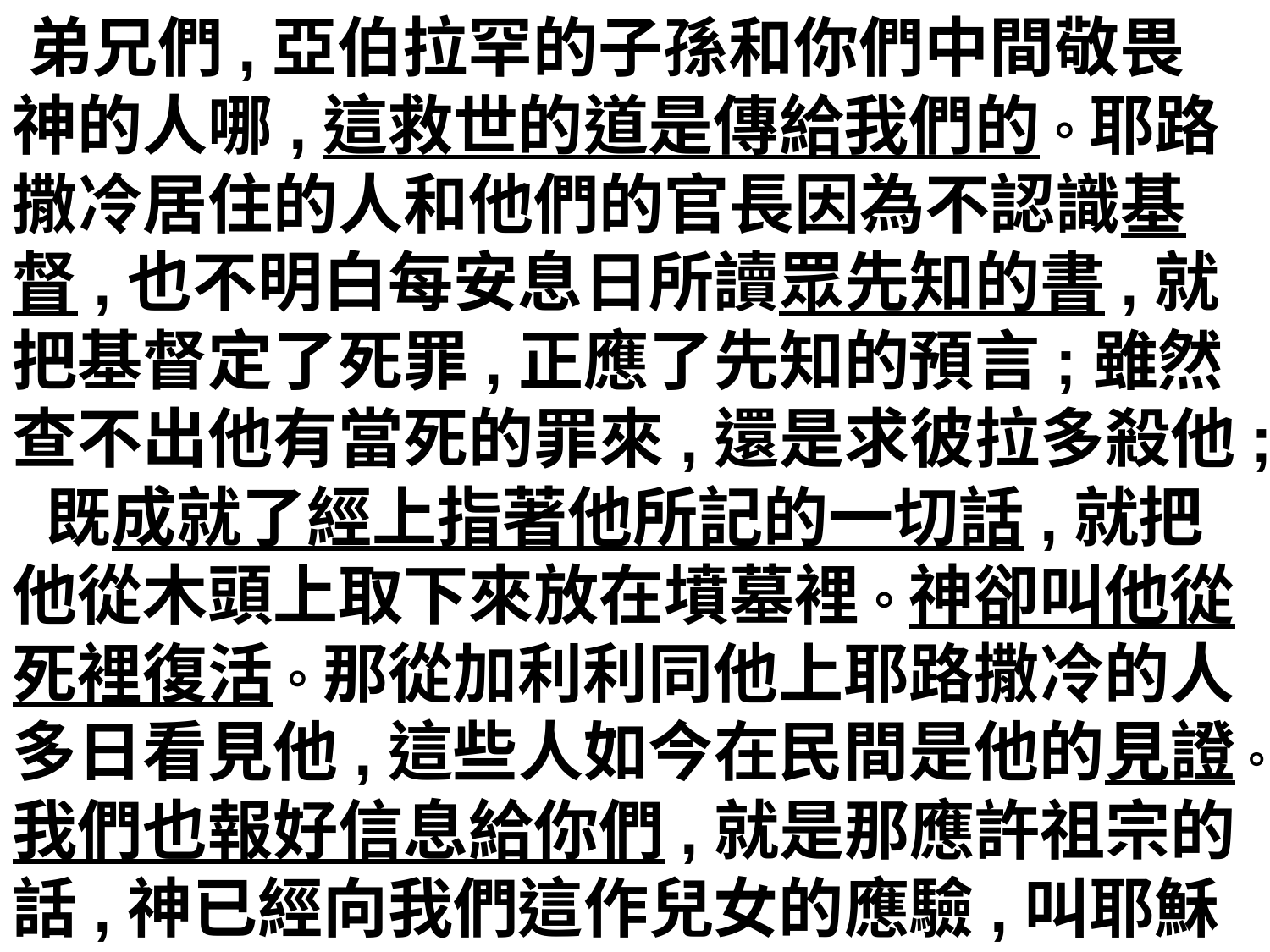

弟兄們,亞伯拉罕的子孫和你們中間敬畏神的人哪,這救世的道是傳給我們的。耶路撒冷居住的人和他們的官長因為不認識基督,也不明白每安息日所讀眾先知的書,就把基督定了死罪,正應了先知的預言;雖然查不出他有當死的罪來,還是求彼拉多殺他; 既成就了經上指著他所記的一切話,就把他從木頭上取下來放在墳墓裡。神卻叫他從死裡復活。那從加利利同他上耶路撒冷的人多日看見他,這些人如今在民間是他的見證。我們也報好信息給你們,就是那應許祖宗的話,神已經向我們這作兒女的應驗,叫耶穌復活了。